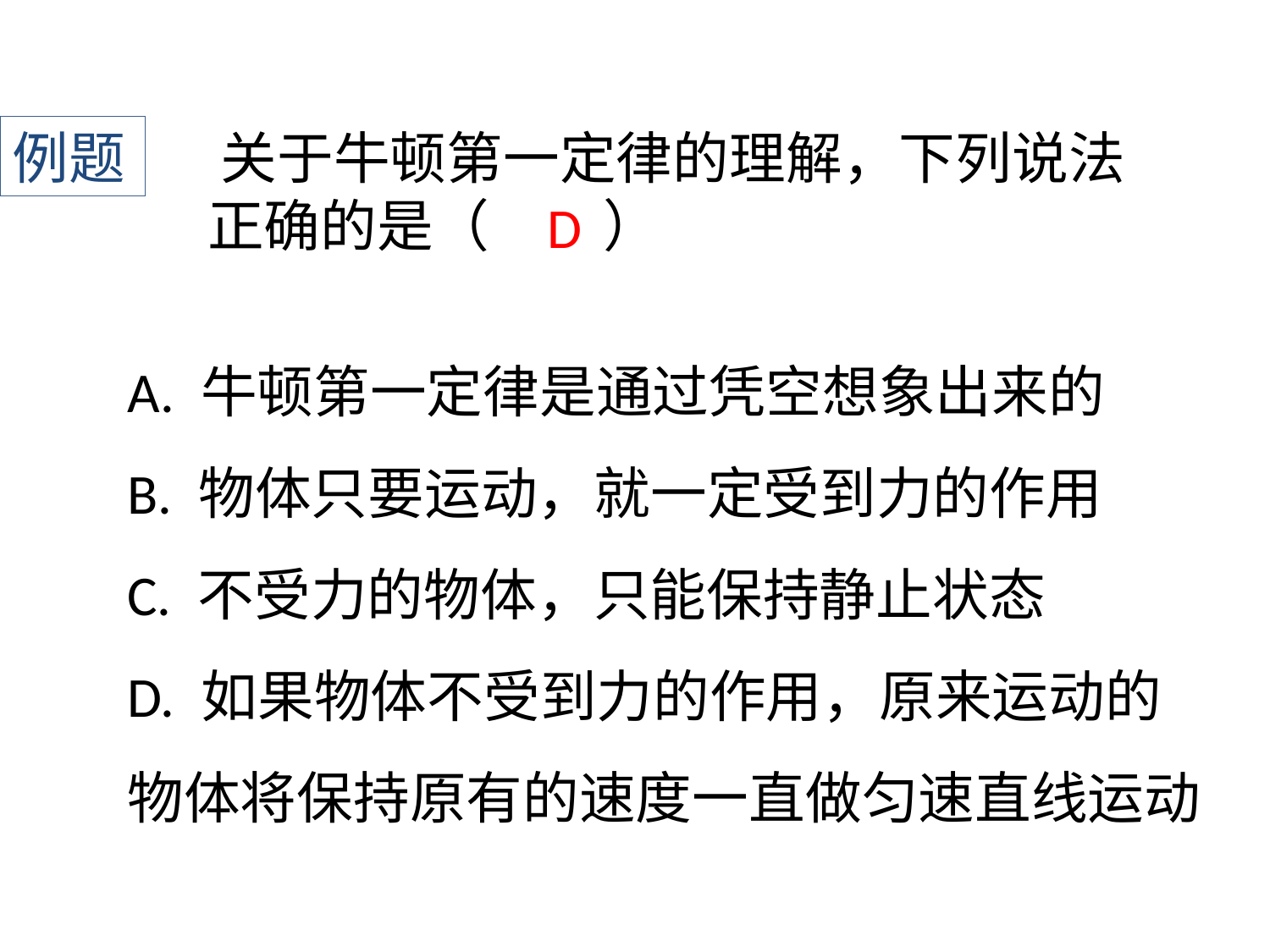

例题
﻿关于牛顿第一定律的理解，下列说法正确的是（　　）
D
A. 牛顿第一定律是通过凭空想象出来的
B. 物体只要运动，就一定受到力的作用
C. 不受力的物体，只能保持静止状态
D. 如果物体不受到力的作用，原来运动的物体将保持原有的速度一直做匀速直线运动